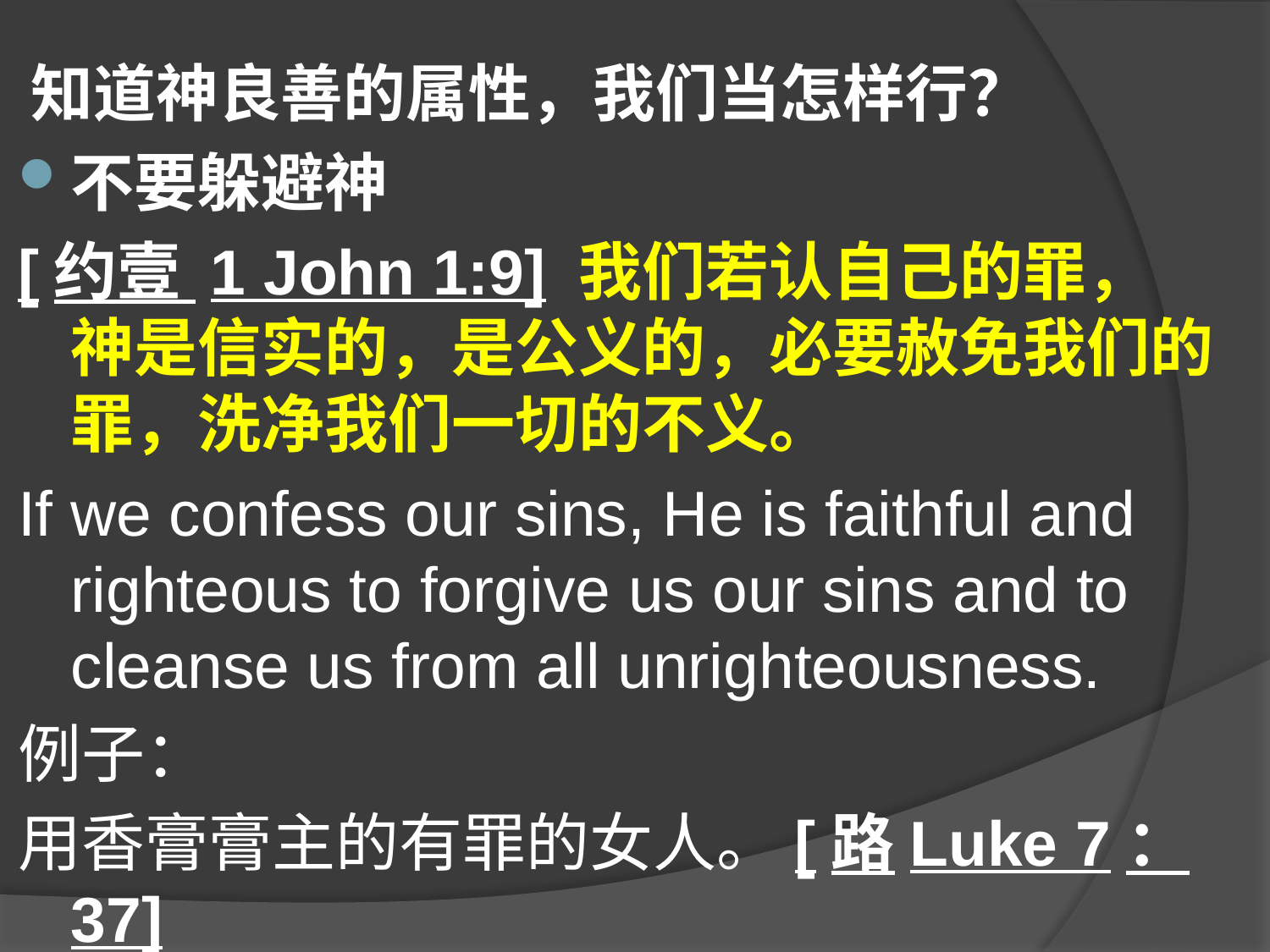

# 知道神良善的属性，我们当怎样行？
不要躲避神
[约壹 1 John 1:9] 我们若认自己的罪，　神是信实的，是公义的，必要赦免我们的罪，洗净我们一切的不义。
If we confess our sins, He is faithful and righteous to forgive us our sins and to cleanse us from all unrighteousness.
例子：
用香膏膏主的有罪的女人。[路Luke 7：37]